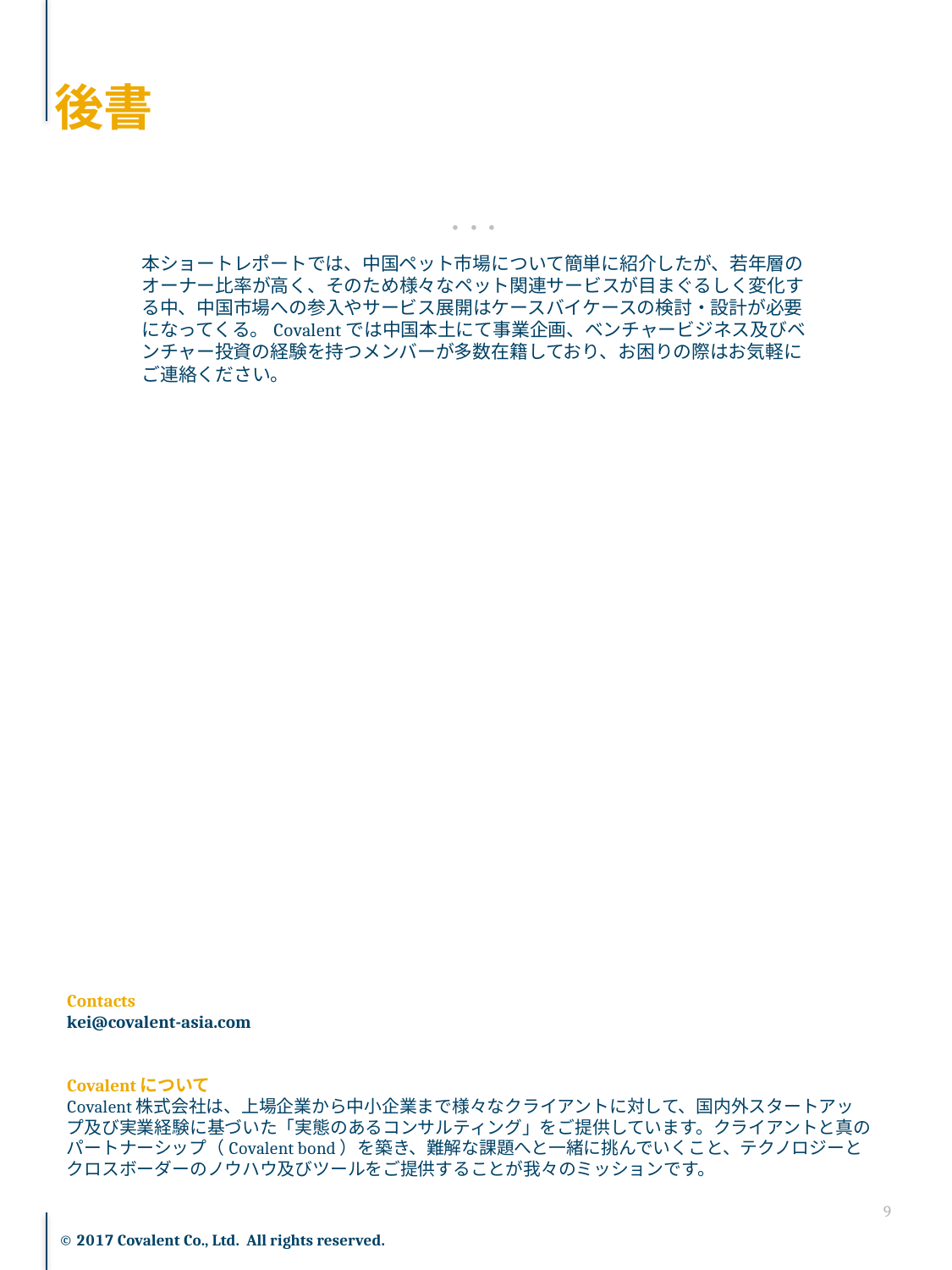

# 後書
・・・
本ショートレポートでは、中国ペット市場について簡単に紹介したが、若年層のオーナー比率が高く、そのため様々なペット関連サービスが目まぐるしく変化する中、中国市場への参入やサービス展開はケースバイケースの検討・設計が必要になってくる。Covalentでは中国本土にて事業企画、ベンチャービジネス及びベンチャー投資の経験を持つメンバーが多数在籍しており、お困りの際はお気軽にご連絡ください。
Contacts
kei@covalent-asia.com

Covalentについて
Covalent株式会社は、上場企業から中小企業まで様々なクライアントに対して、国内外スタートアップ及び実業経験に基づいた「実態のあるコンサルティング」をご提供しています。クライアントと真のパートナーシップ（Covalent bond）を築き、難解な課題へと一緒に挑んでいくこと、テクノロジーとクロスボーダーのノウハウ及びツールをご提供することが我々のミッションです。
9